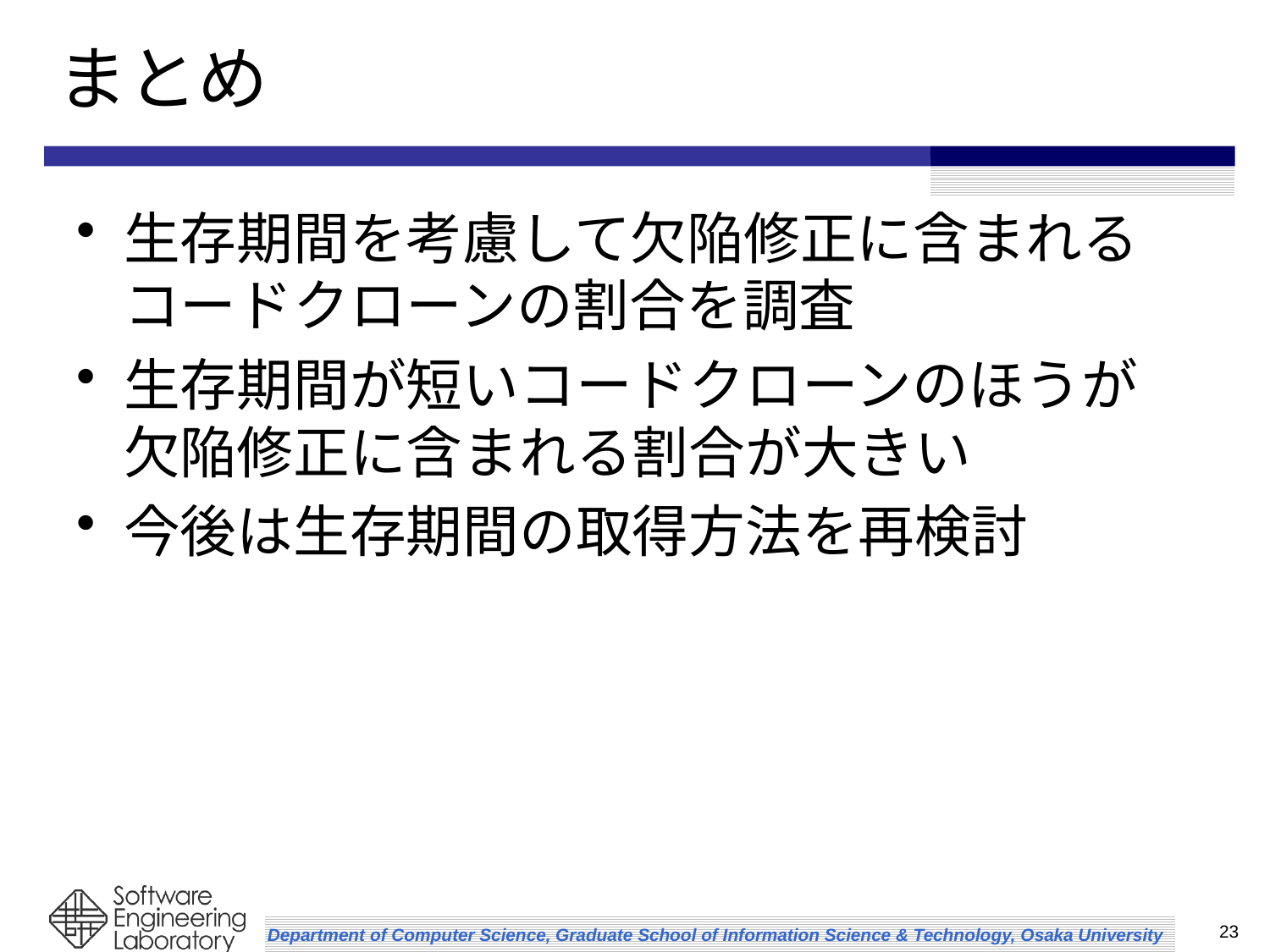

# まとめ
生存期間を考慮して欠陥修正に含まれるコードクローンの割合を調査
生存期間が短いコードクローンのほうが欠陥修正に含まれる割合が大きい
今後は生存期間の取得方法を再検討

23